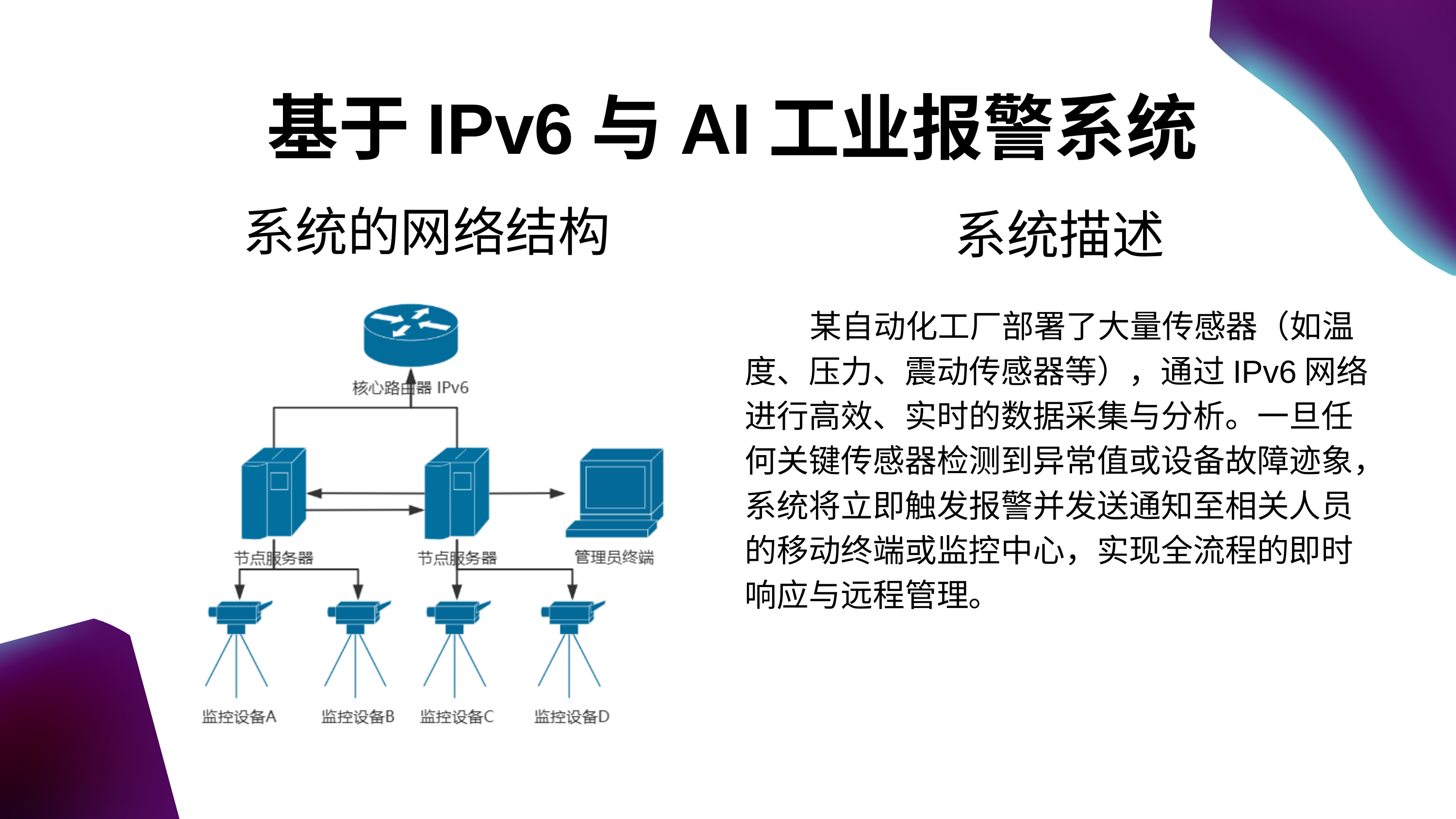

基于IPv6与AI工业报警系统
系统的网络结构
系统描述

        某自动化工厂部署了大量传感器（如温度、压力、震动传感器等），通过IPv6网络进行高效、实时的数据采集与分析。一旦任何关键传感器检测到异常值或设备故障迹象，系统将立即触发报警并发送通知至相关人员的移动终端或监控中心，实现全流程的即时响应与远程管理。